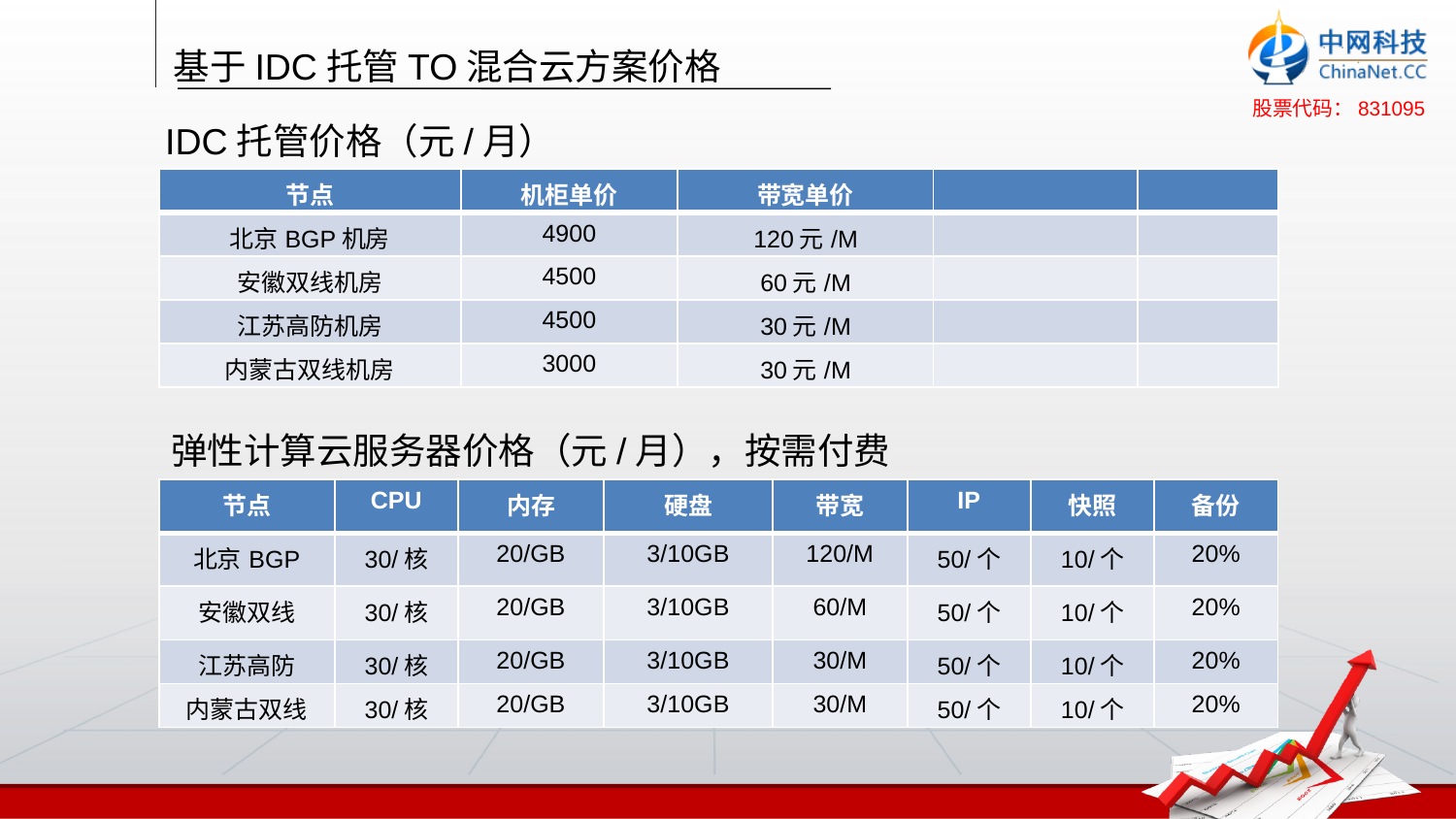

基于IDC托管TO混合云方案价格

IDC托管价格（元/月）
| 节点 | 机柜单价 | 带宽单价 |  |  |
| --- | --- | --- | --- | --- |
| 北京BGP机房 | 4900 | 120元/M |  |  |
| 安徽双线机房 | 4500 | 60元/M |  |  |
| 江苏高防机房 | 4500 | 30元/M |  |  |
| 内蒙古双线机房 | 3000 | 30元/M |  |  |
建议内容：

可以用文字或者图示
扼要的说明公司做那些什么产品，实现什么功能等，目的要别人一听就明白你公司是做什么的

弹性计算云服务器价格（元/月），按需付费

| 节点 | CPU | 内存 | 硬盘 | 带宽 | IP | 快照 | 备份 |
| --- | --- | --- | --- | --- | --- | --- | --- |
| 北京BGP | 30/核 | 20/GB | 3/10GB | 120/M | 50/个 | 10/个 | 20% |
| 安徽双线 | 30/核 | 20/GB | 3/10GB | 60/M | 50/个 | 10/个 | 20% |
| 江苏高防 | 30/核 | 20/GB | 3/10GB | 30/M | 50/个 | 10/个 | 20% |
| 内蒙古双线 | 30/核 | 20/GB | 3/10GB | 30/M | 50/个 | 10/个 | 20% |